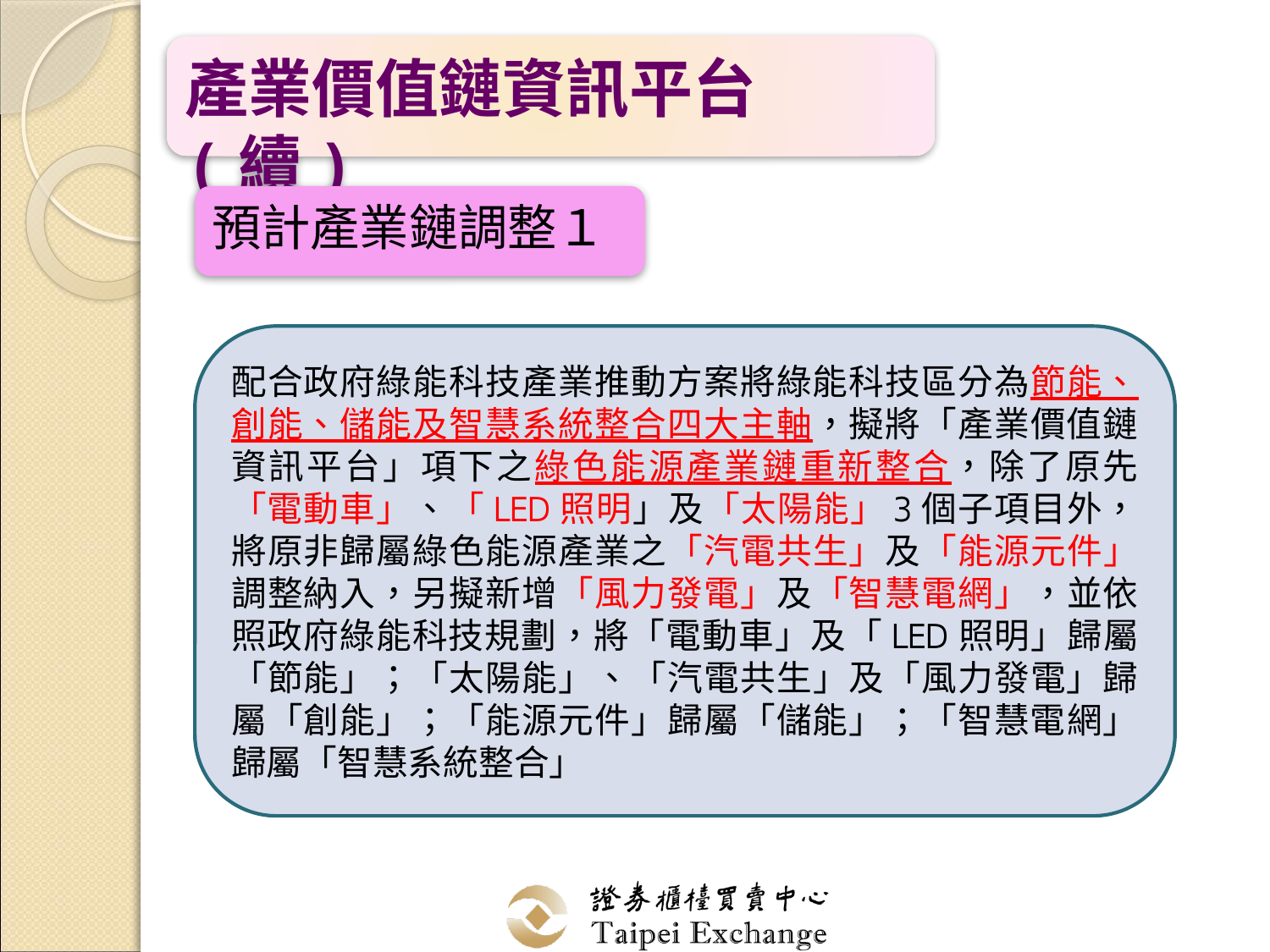

產業價值鏈資訊平台(續)
預計產業鏈調整１
配合政府綠能科技產業推動方案將綠能科技區分為節能、創能、儲能及智慧系統整合四大主軸，擬將「產業價值鏈資訊平台」項下之綠色能源產業鏈重新整合，除了原先「電動車」、「LED照明」及「太陽能」3個子項目外，將原非歸屬綠色能源產業之「汽電共生」及「能源元件」調整納入，另擬新增「風力發電」及「智慧電網」，並依照政府綠能科技規劃，將「電動車」及「LED照明」歸屬「節能」；「太陽能」、「汽電共生」及「風力發電」歸屬「創能」；「能源元件」歸屬「儲能」；「智慧電網」歸屬「智慧系統整合」